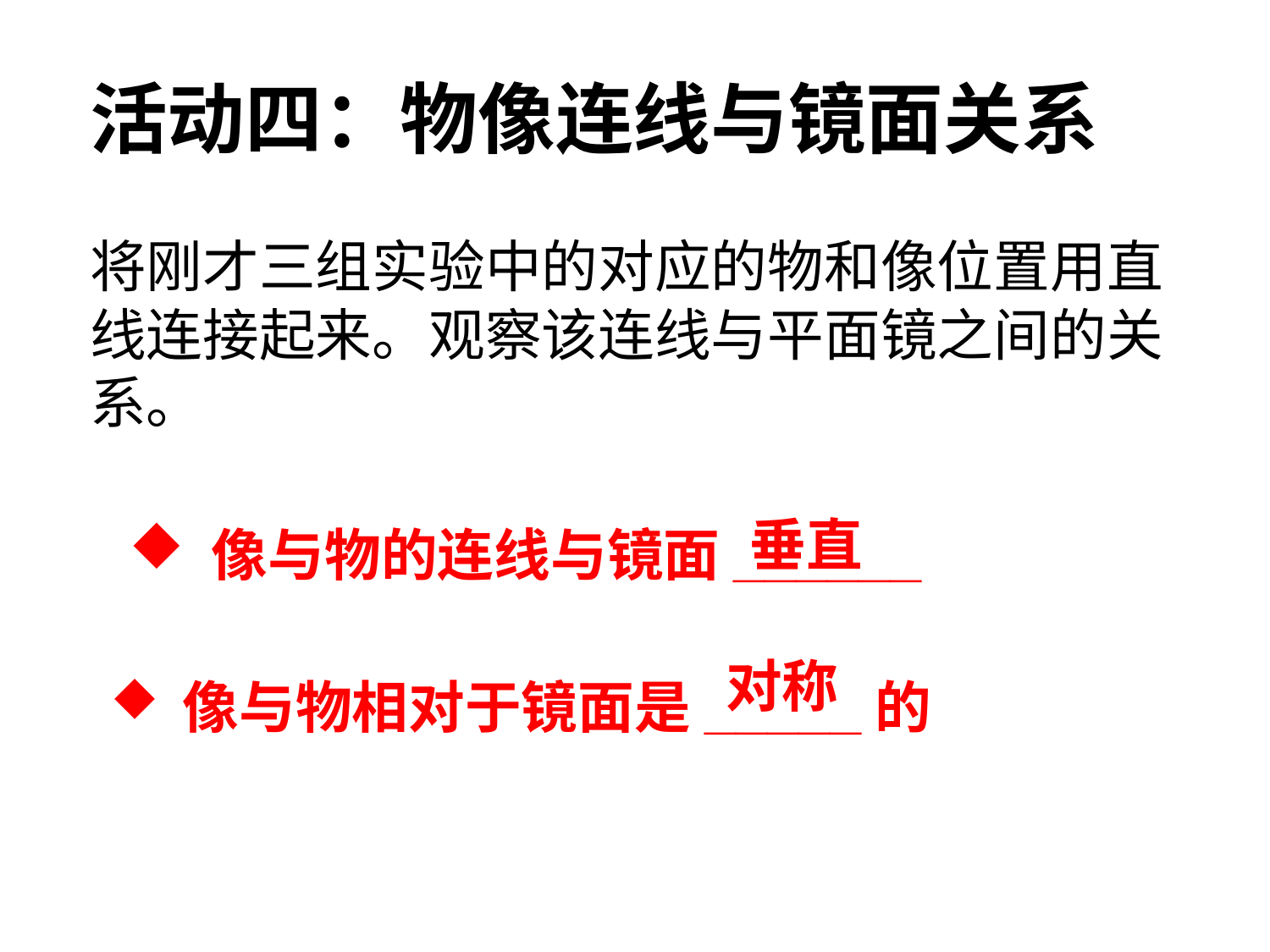

活动四：物像连线与镜面关系

将刚才三组实验中的对应的物和像位置用直线连接起来。观察该连线与平面镜之间的关系。
垂直
 像与物的连线与镜面______
对称
 像与物相对于镜面是_____的